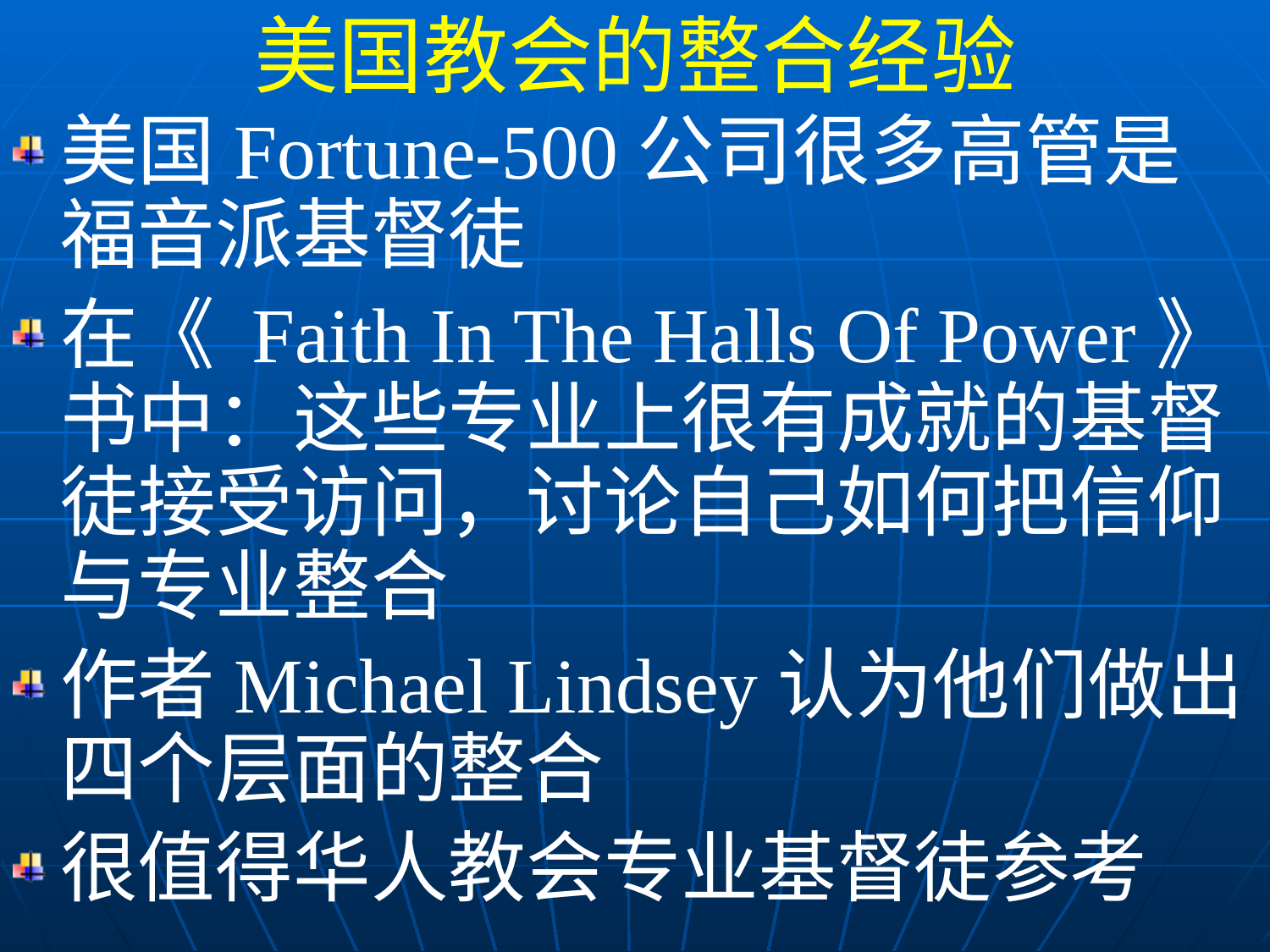

美国教会的整合经验
美国Fortune-500公司很多高管是福音派基督徒
在《 Faith In The Halls Of Power》书中：这些专业上很有成就的基督徒接受访问，讨论自己如何把信仰与专业整合
作者Michael Lindsey认为他们做出四个层面的整合
很值得华人教会专业基督徒参考